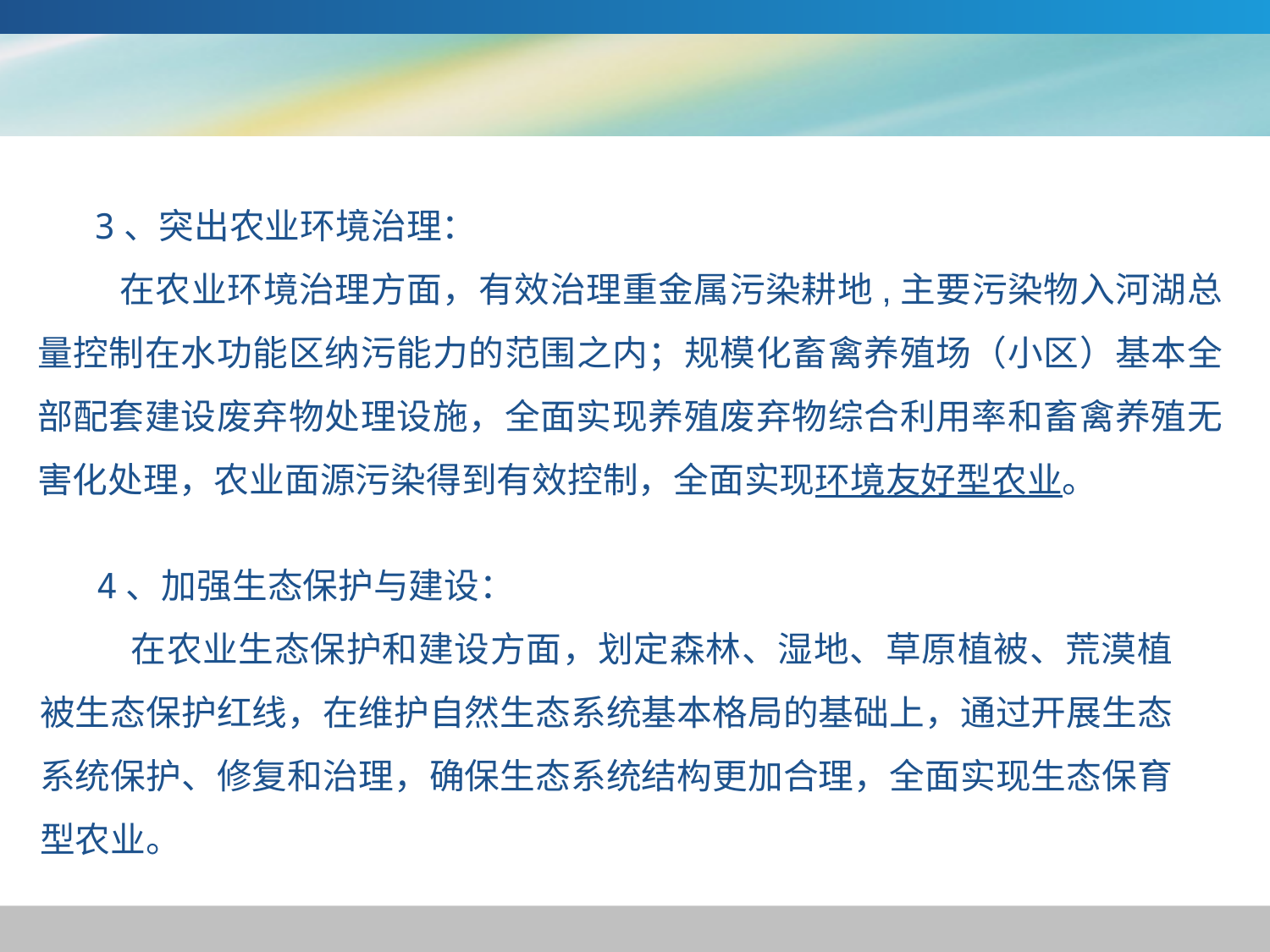

3、突出农业环境治理：
  在农业环境治理方面，有效治理重金属污染耕地,主要污染物入河湖总量控制在水功能区纳污能力的范围之内；规模化畜禽养殖场（小区）基本全部配套建设废弃物处理设施，全面实现养殖废弃物综合利用率和畜禽养殖无害化处理，农业面源污染得到有效控制，全面实现环境友好型农业。
#
4、加强生态保护与建设：
   在农业生态保护和建设方面，划定森林、湿地、草原植被、荒漠植被生态保护红线，在维护自然生态系统基本格局的基础上，通过开展生态系统保护、修复和治理，确保生态系统结构更加合理，全面实现生态保育型农业。